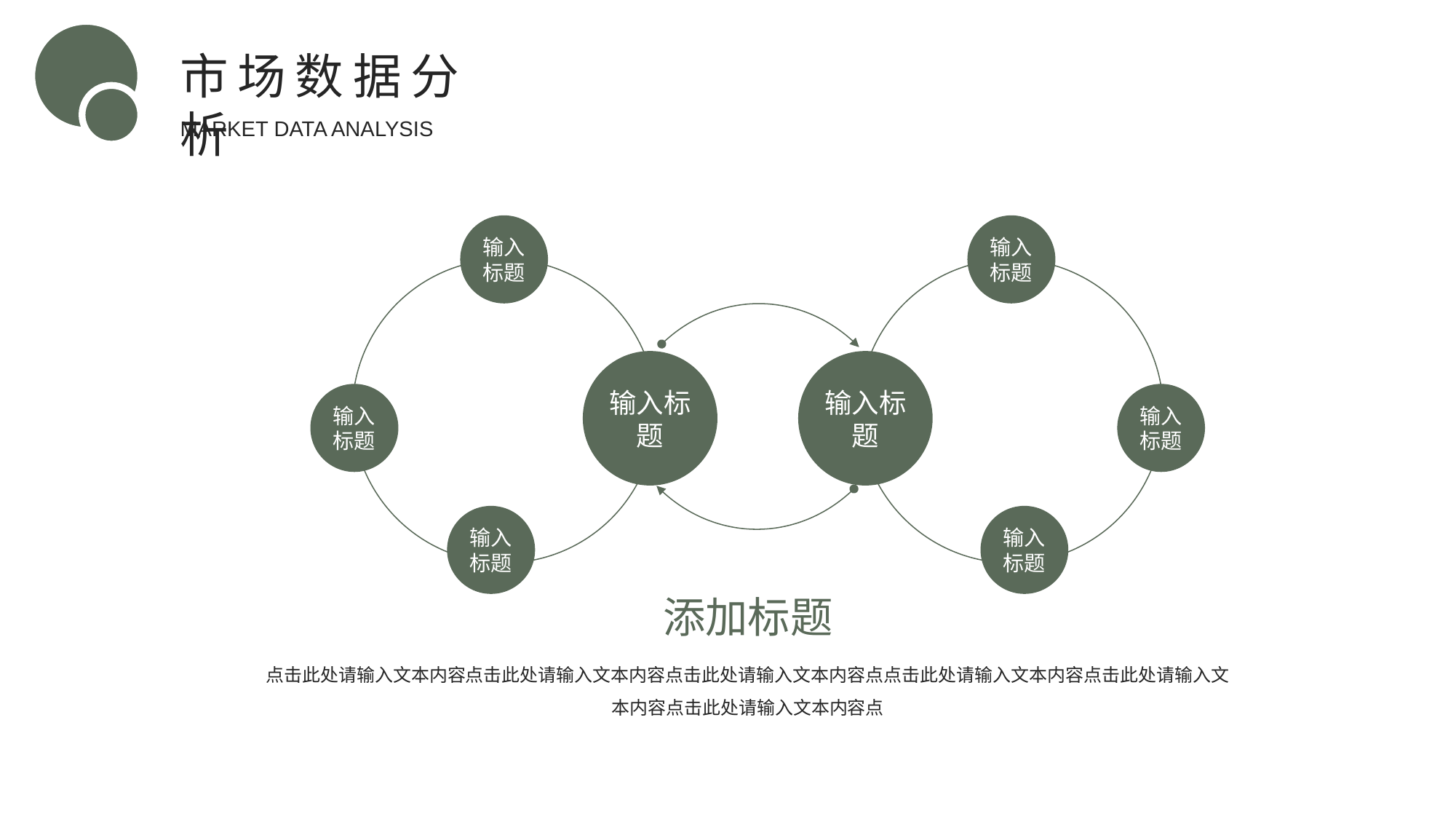

市场数据分析

MARKET DATA ANALYSIS
输入标题
输入标题

输入标题
输入标题
输入标题
输入标题
输入标题
输入标题
添加标题
点击此处请输入文本内容点击此处请输入文本内容点击此处请输入文本内容点点击此处请输入文本内容点击此处请输入文本内容点击此处请输入文本内容点